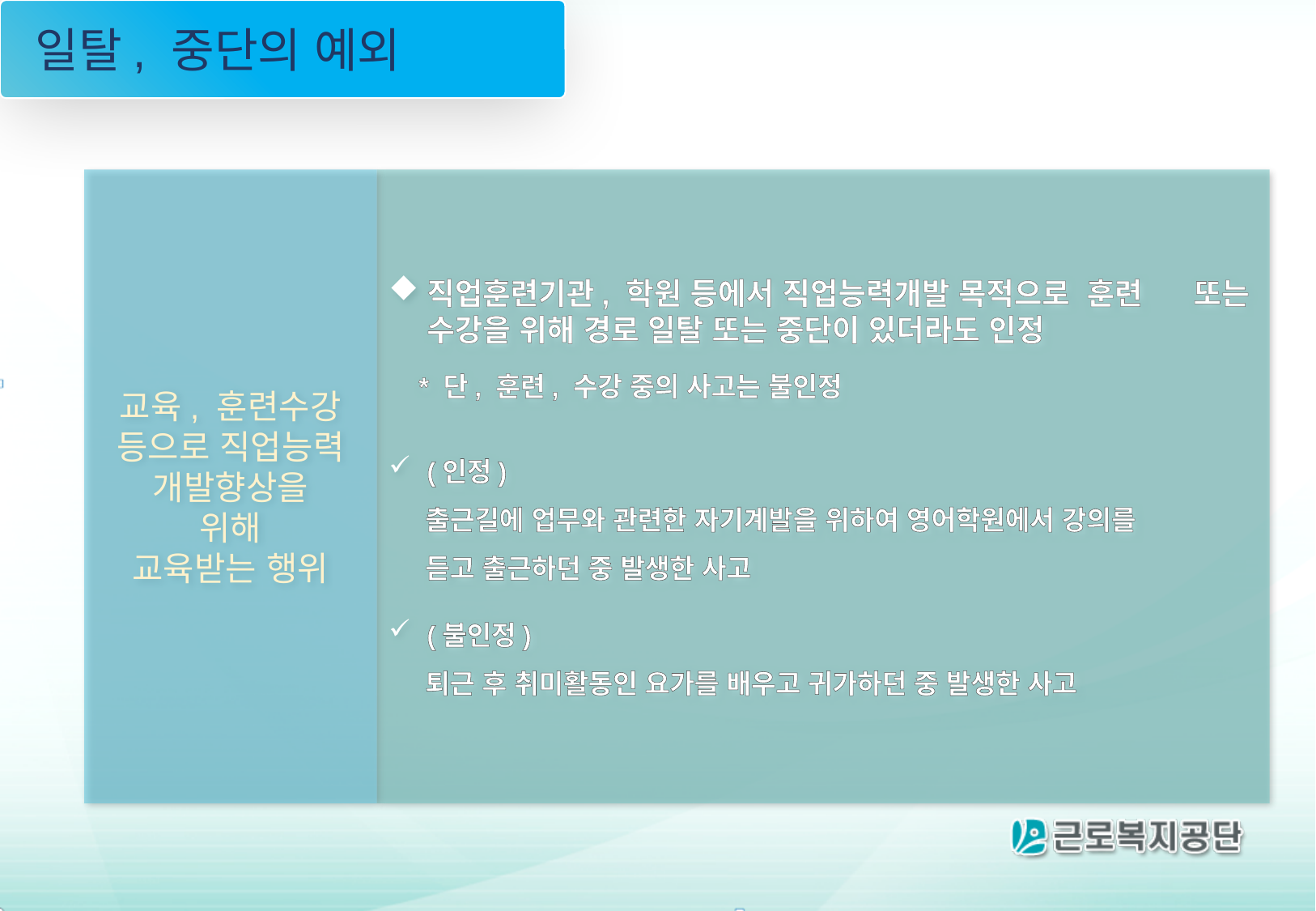

일탈, 중단의 예외
교육, 훈련수강 등으로 직업능력 개발향상을
위해
교육받는 행위
직업훈련기관, 학원 등에서 직업능력개발 목적으로  훈련      또는 수강을 위해 경로 일탈 또는 중단이 있더라도 인정

    * 단, 훈련, 수강 중의 사고는 불인정

(인정)
    출근길에 업무와 관련한 자기계발을 위하여 영어학원에서 강의를
    듣고 출근하던 중 발생한 사고

(불인정)
    퇴근 후 취미활동인 요가를 배우고 귀가하던 중 발생한 사고